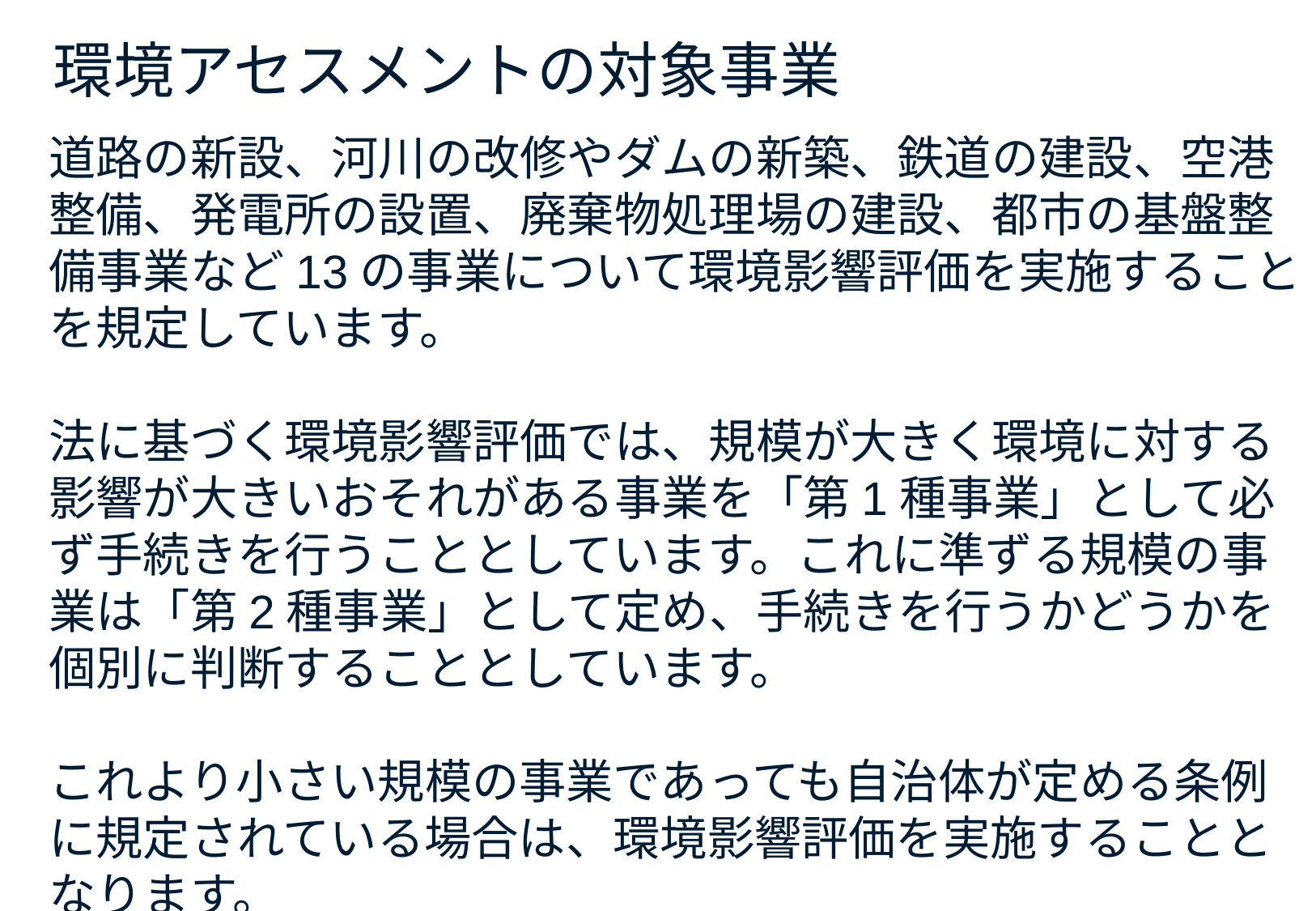

環境アセスメントの対象事業
道路の新設、河川の改修やダムの新築、鉄道の建設、空港整備、発電所の設置、廃棄物処理場の建設、都市の基盤整備事業など13の事業について環境影響評価を実施することを規定しています。

法に基づく環境影響評価では、規模が大きく環境に対する影響が大きいおそれがある事業を「第1種事業」として必ず手続きを行うこととしています。これに準ずる規模の事業は「第2種事業」として定め、手続きを行うかどうかを個別に判断することとしています。

これより小さい規模の事業であっても自治体が定める条例に規定されている場合は、環境影響評価を実施することとなります。﻿